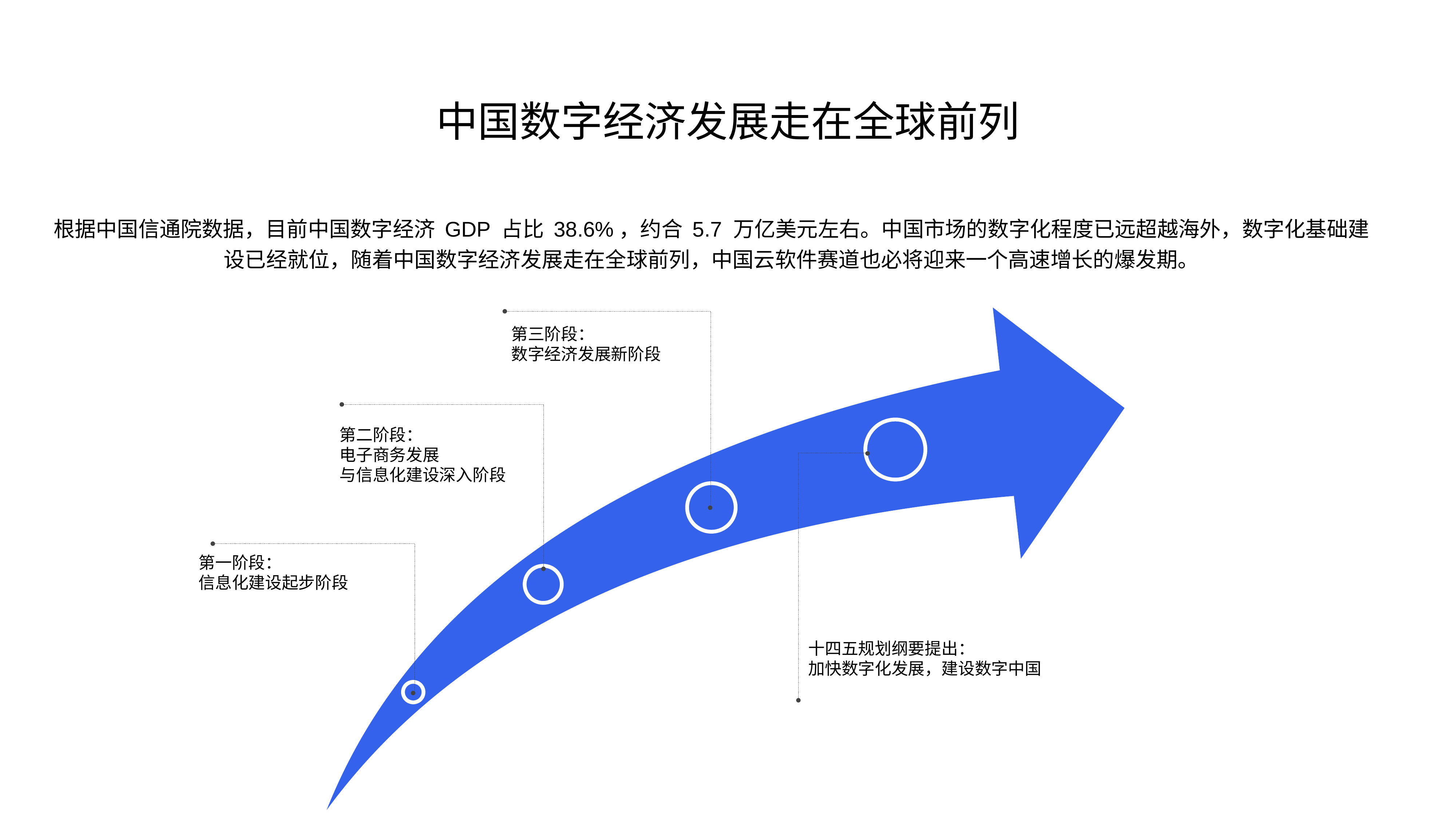

中国数字经济发展走在全球前列
根据中国信通院数据，目前中国数字经济 GDP 占比 38.6%，约合 5.7 万亿美元左右。中国市场的数字化程度已远超越海外，数字化基础建设已经就位，随着中国数字经济发展走在全球前列，中国云软件赛道也必将迎来一个高速增长的爆发期。

第三阶段：
数字经济发展新阶段

第二阶段：
电子商务发展
与信息化建设深入阶段

第一阶段：
信息化建设起步阶段

十四五规划纲要提出：
加快数字化发展，建设数字中国